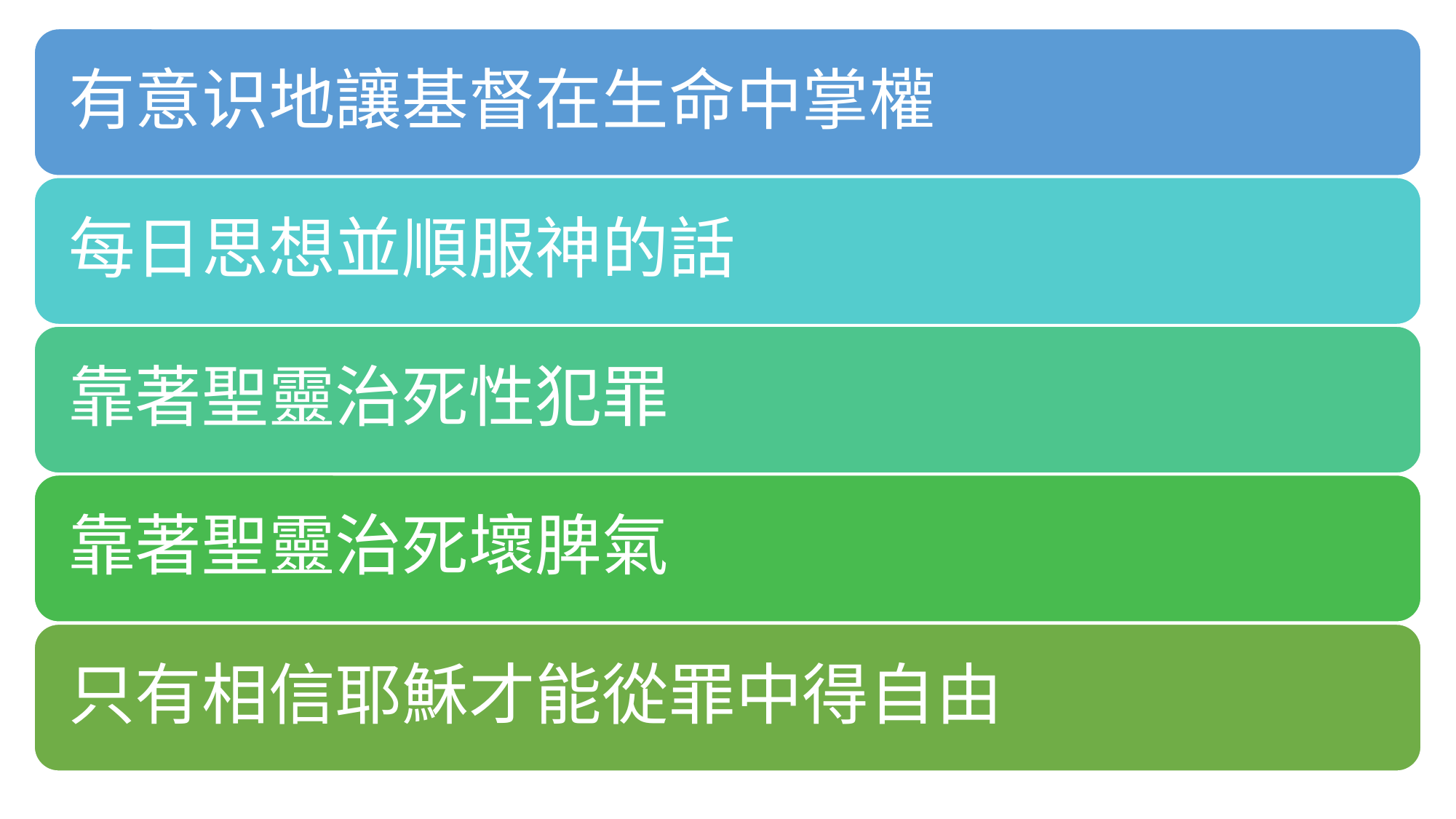

有意识地讓基督在生命中掌權
每日思想並順服神的話
靠著聖靈治死性犯罪
靠著聖靈治死壞脾氣
只有相信耶穌才能從罪中得自由